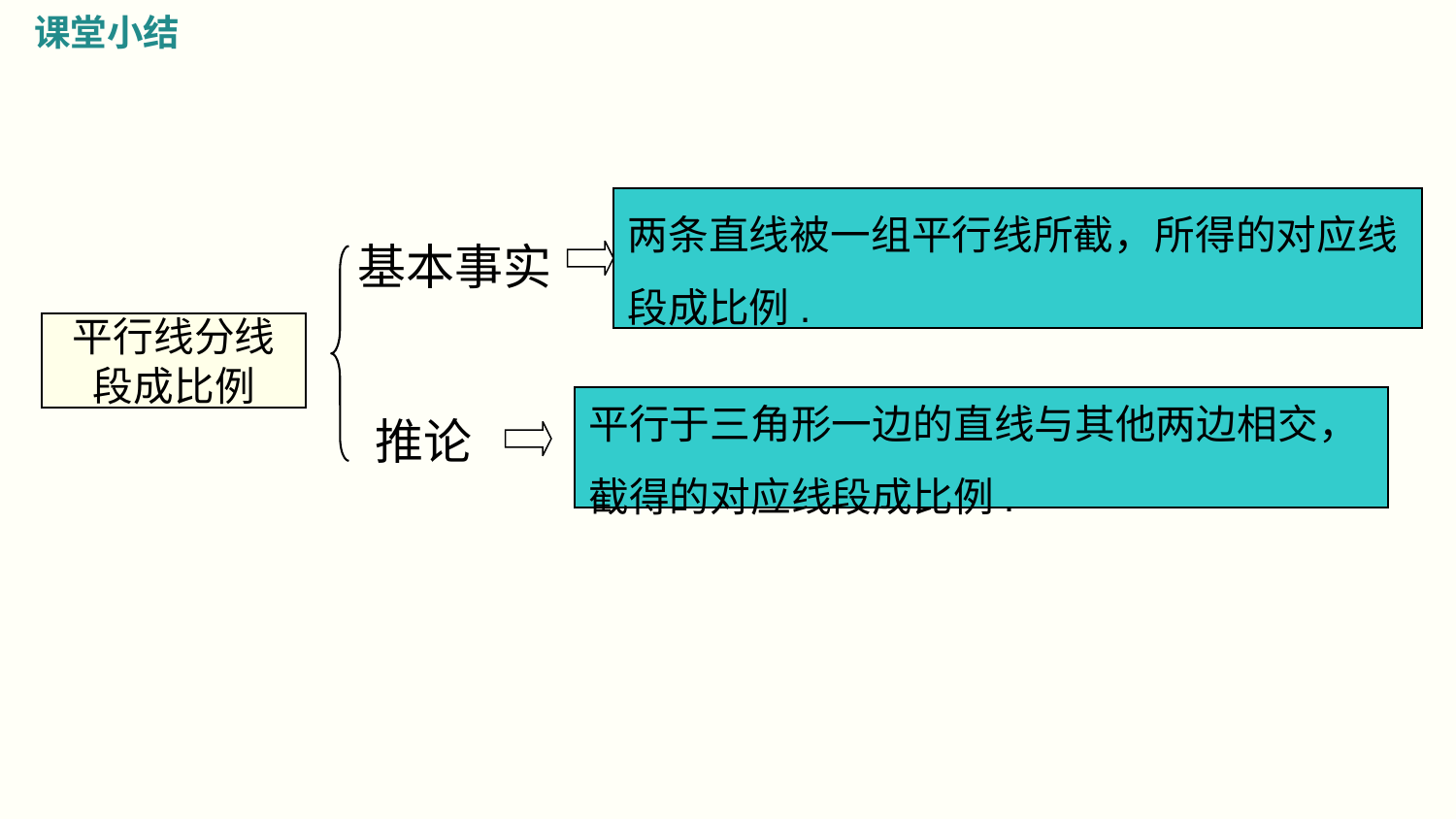

课堂小结
两条直线被一组平行线所截，所得的对应线
段成比例.
基本事实

平行线分线
段成比例
平行于三角形一边的直线与其他两边相交，
截得的对应线段成比例.
推论